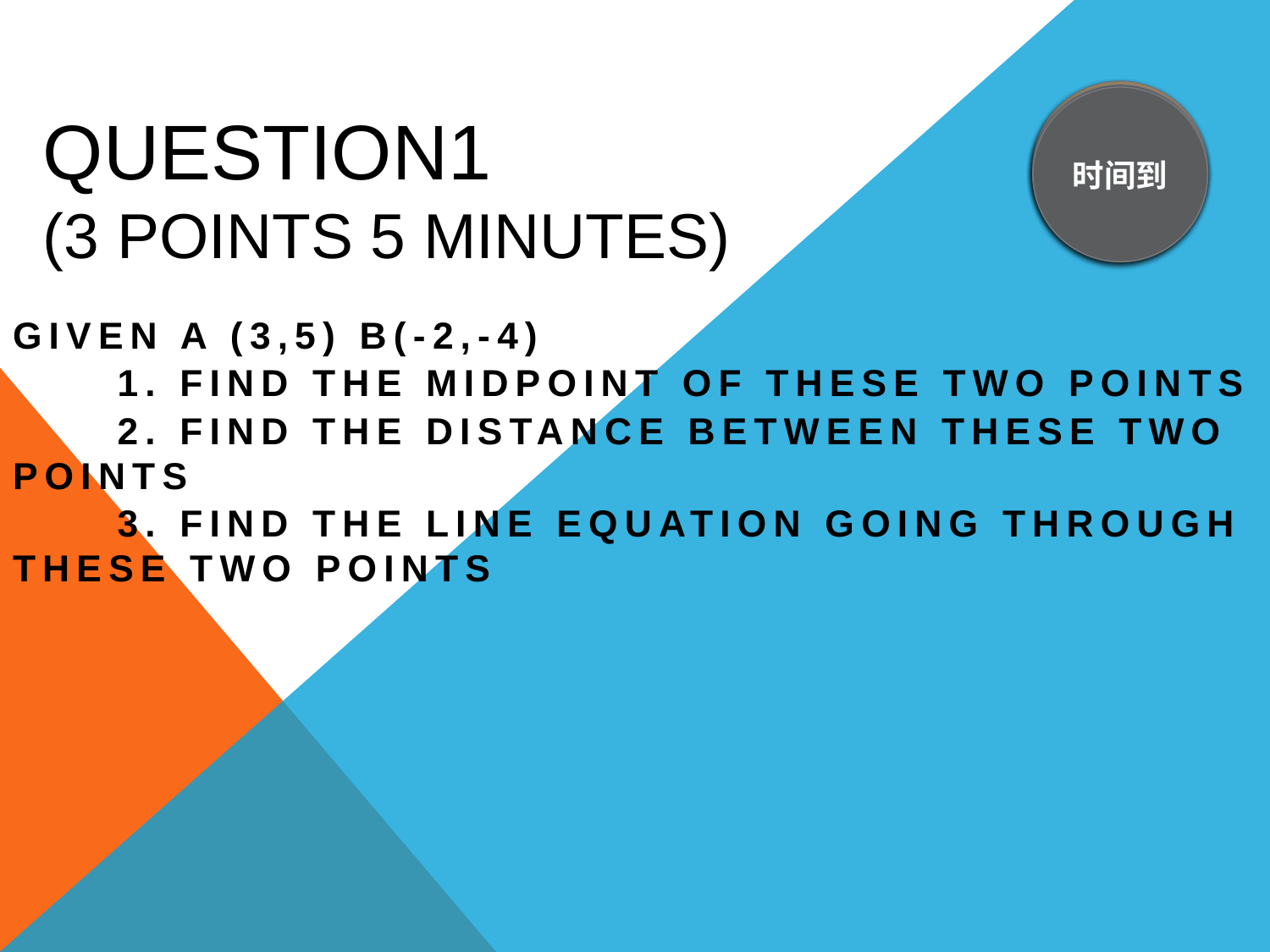

# Question1 (3 points 5 minutes)
5 min
2 min
1 min
3 min
10 s
4 min
5 s
时间到
Given A (3,5) B(-2,-4)
      1. Find the midpoint of these two points
      2. Find the distance between these two points
      3. Find the line equation going through these two points